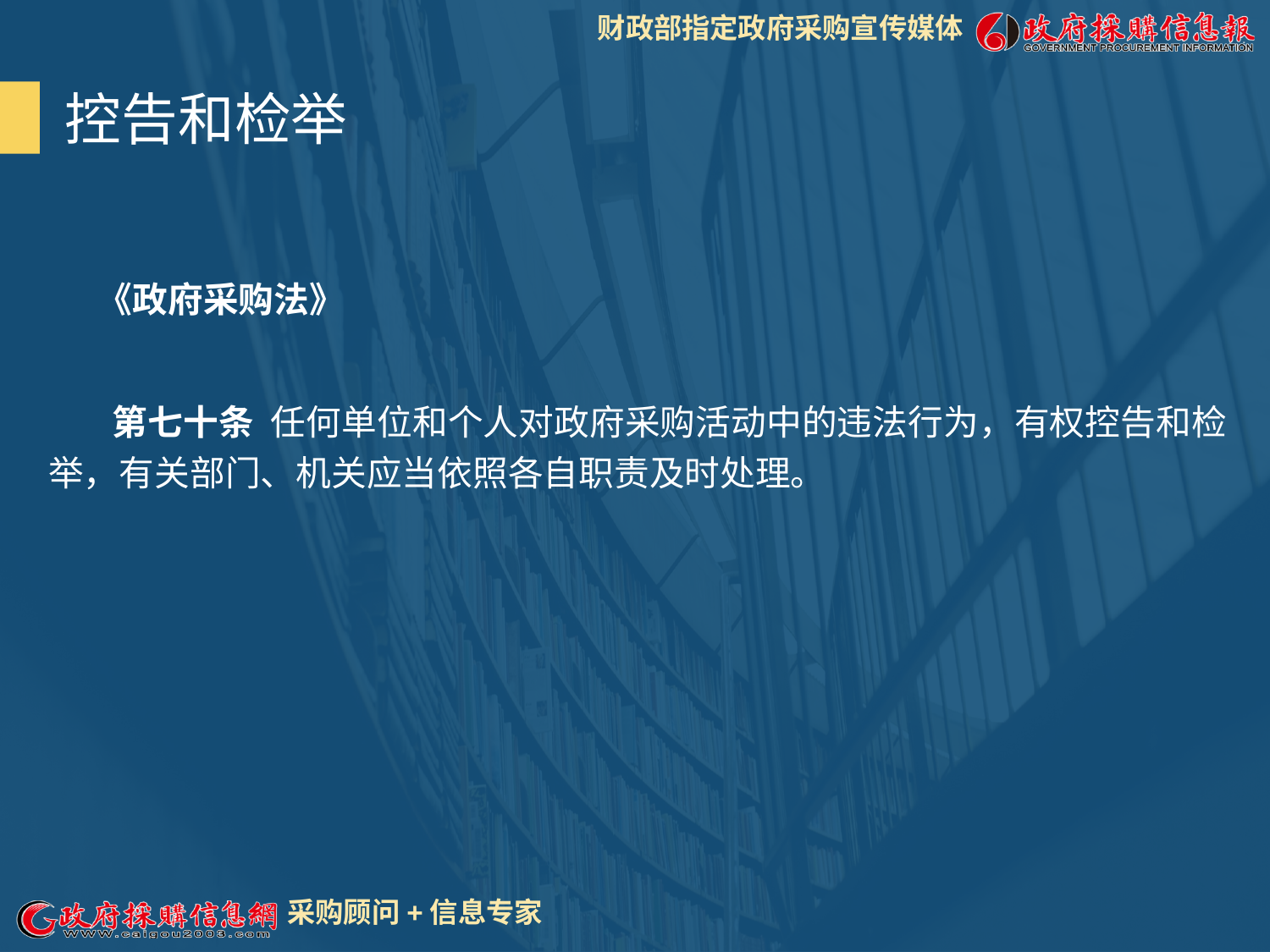

控告和检举
     《政府采购法》

       第七十条  任何单位和个人对政府采购活动中的违法行为，有权控告和检举，有关部门、机关应当依照各自职责及时处理。